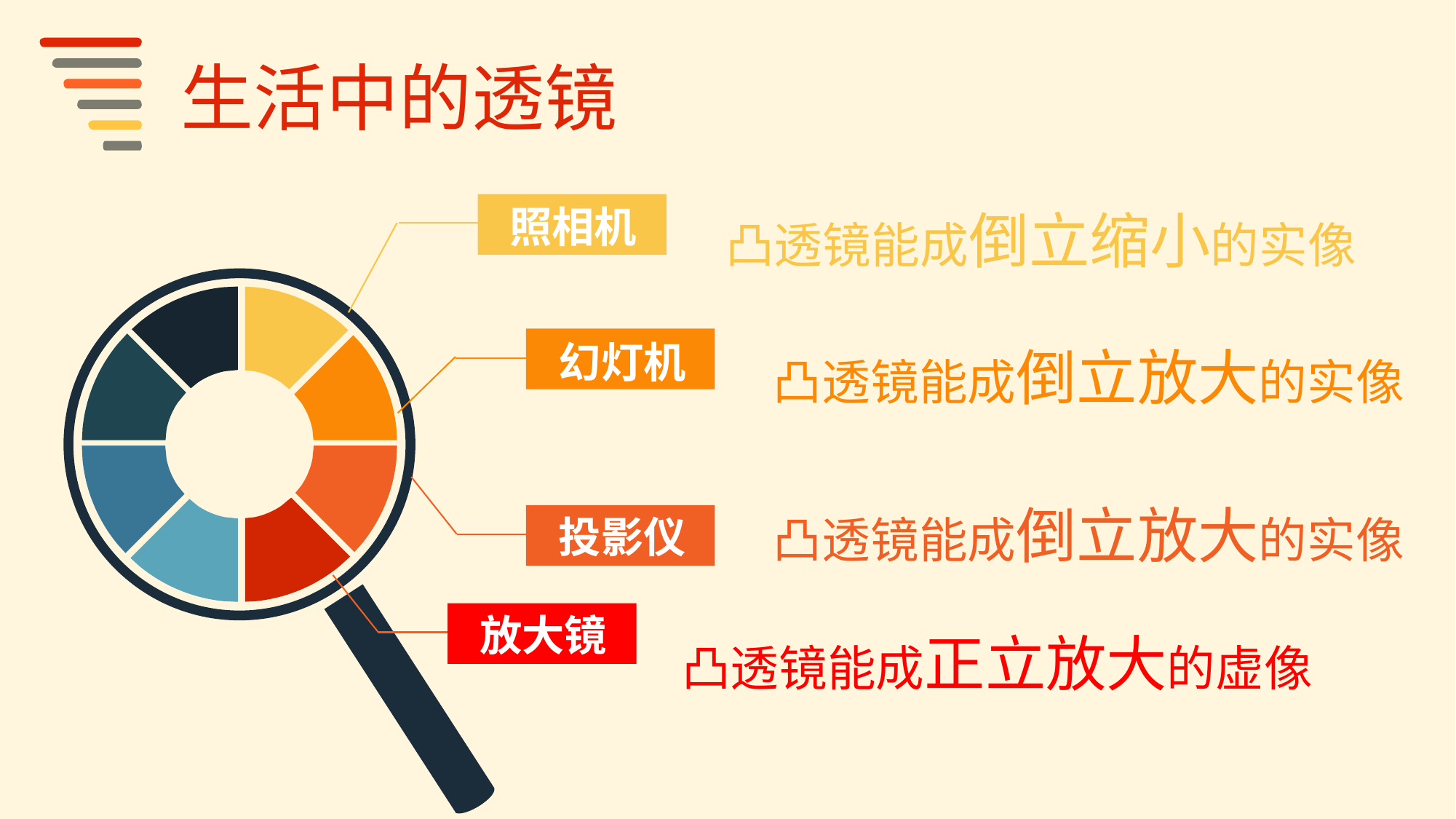

生活中的透镜

照相机
凸透镜能成倒立缩小的实像

幻灯机
凸透镜能成倒立放大的实像
投影仪

凸透镜能成倒立放大的实像
放大镜

凸透镜能成正立放大的虚像